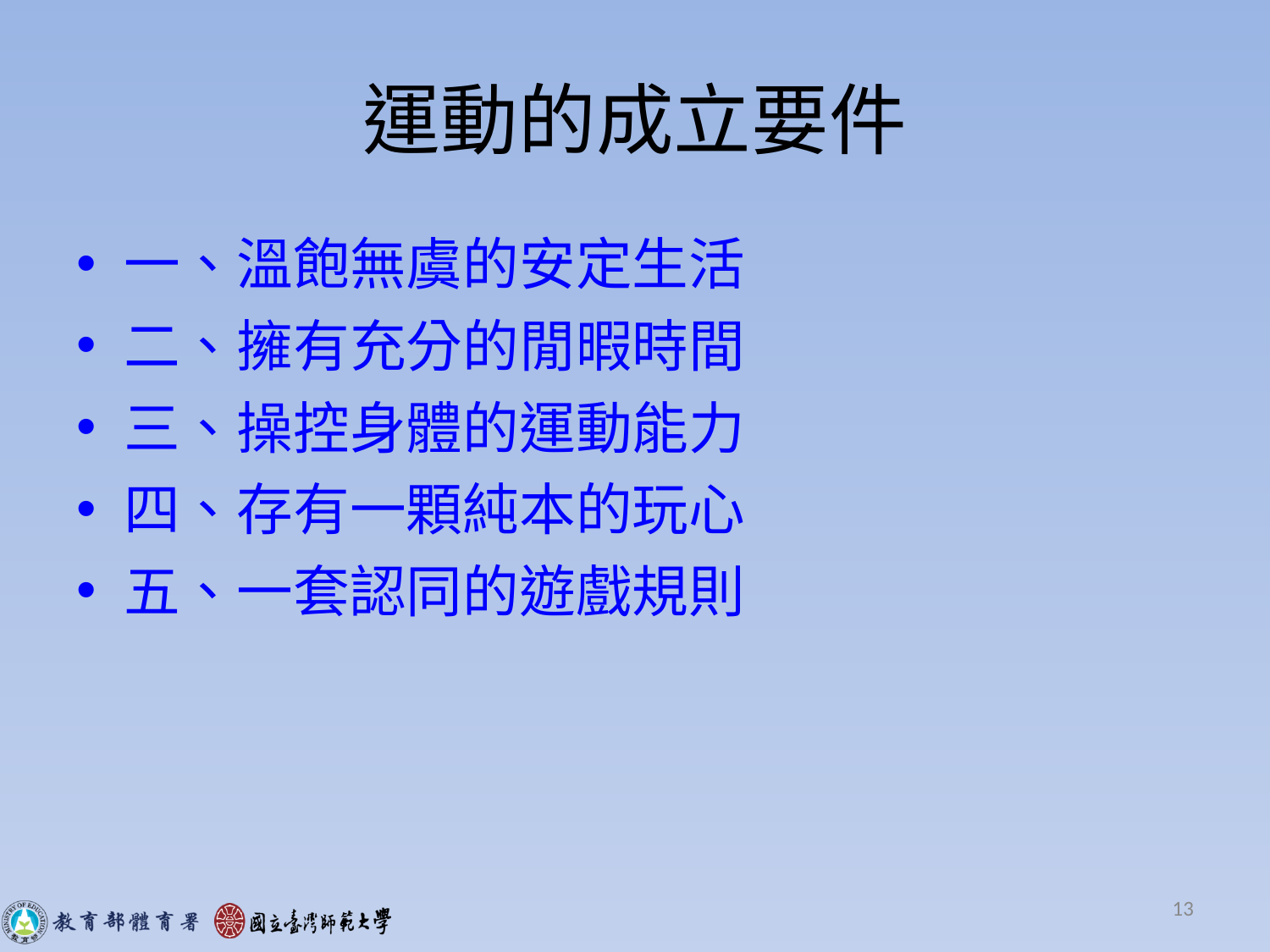

# 運動的成立要件
一、溫飽無虞的安定生活
二、擁有充分的閒暇時間
三、操控身體的運動能力
四、存有一顆純本的玩心
五、一套認同的遊戲規則

13